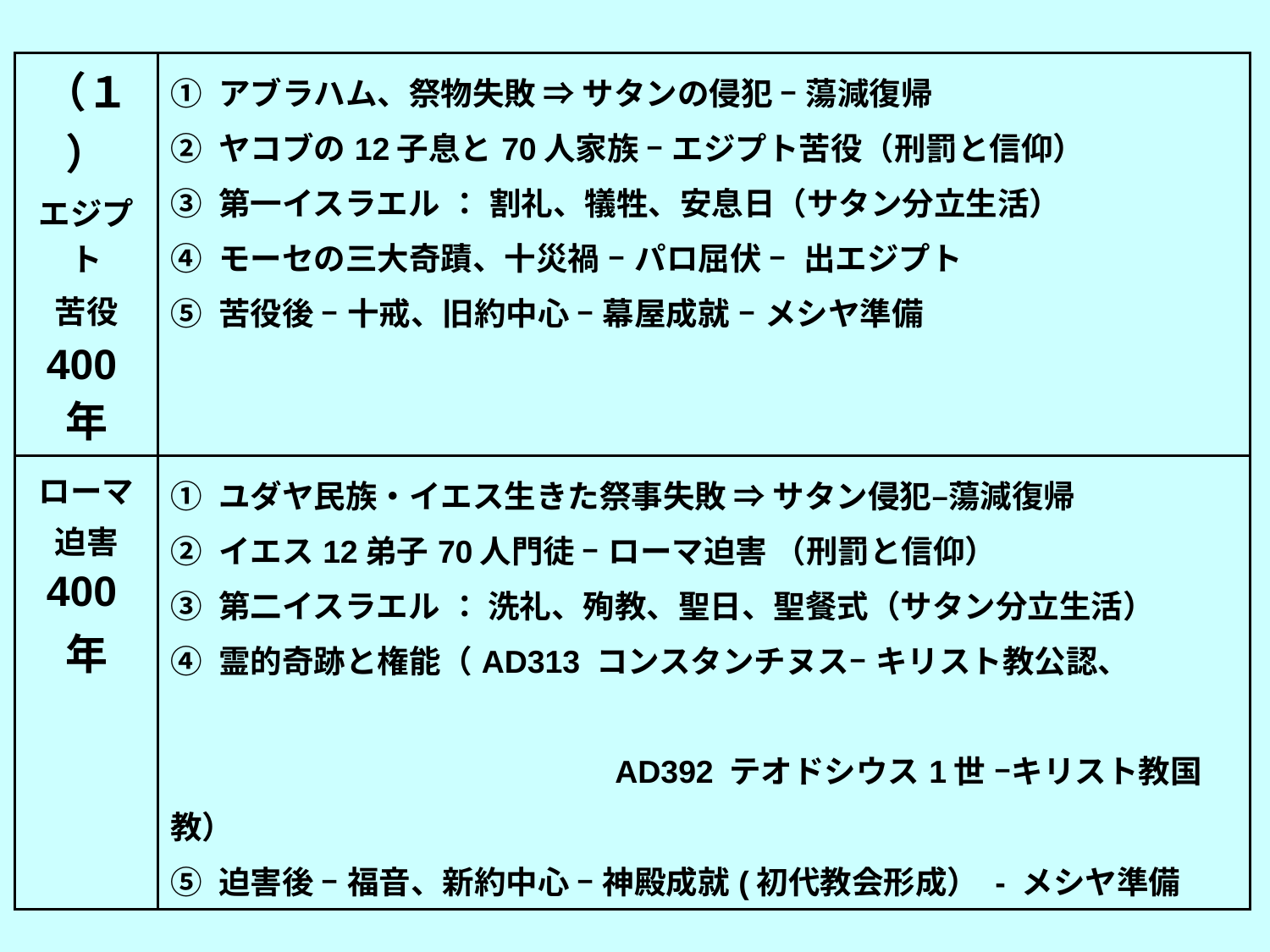

| （１） エジプト 苦役 400年 | ① アブラハム、祭物失敗 ⇒ サタンの侵犯 – 蕩減復帰 ② ヤコブの12子息と70人家族 – エジプト苦役（刑罰と信仰） ③ 第一イスラエル ： 割礼、犠牲、安息日（サタン分立生活） ④ モーセの三大奇蹟、十災禍 – パロ屈伏 – 出エジプト ⑤ 苦役後 – 十戒、旧約中心 – 幕屋成就 – メシヤ準備 |
| --- | --- |
| ローマ 迫害 400年 | ① ユダヤ民族・イエス生きた祭事失敗 ⇒ サタン侵犯–蕩減復帰 ② イエス12弟子70人門徒 – ローマ迫害 （刑罰と信仰） ③ 第二イスラエル ： 洗礼、殉教、聖日、聖餐式（サタン分立生活） ④ 霊的奇跡と権能（AD313 コンスタンチヌス– キリスト教公認、　　　　　　　　　　　　 AD392 テオドシウス1世 –キリスト教国教） ⑤ 迫害後 – 福音、新約中心 – 神殿成就(初代教会形成） - メシヤ準備 |